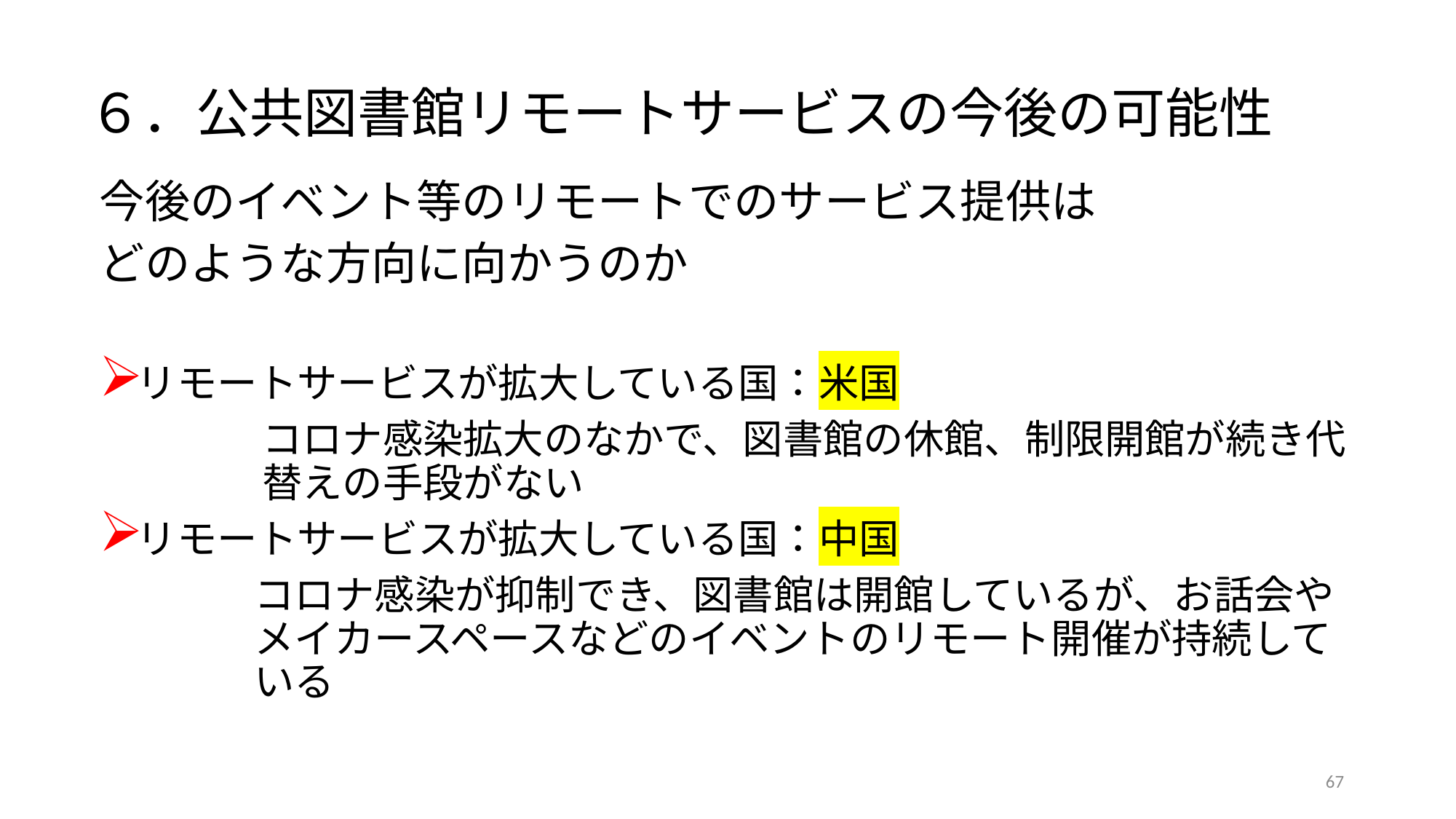

# ６．公共図書館リモートサービスの今後の可能性
今後のイベント等のリモートでのサービス提供は
どのような方向に向かうのか

リモートサービスが拡大している国：米国
コロナ感染拡大のなかで、図書館の休館、制限開館が続き代替えの手段がない
リモートサービスが拡大している国：中国
コロナ感染が抑制でき、図書館は開館しているが、お話会やメイカースペースなどのイベントのリモート開催が持続している

67